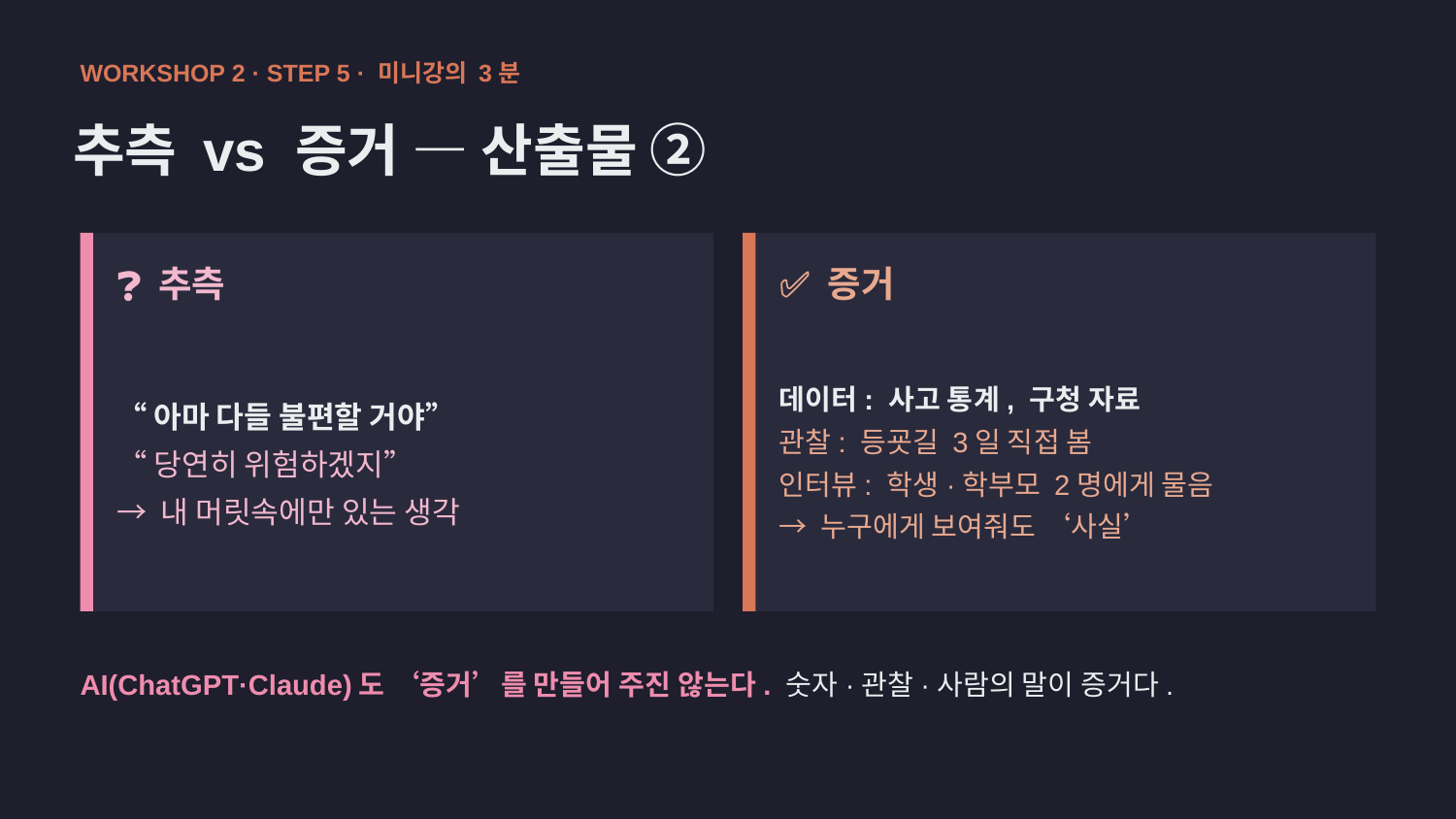

WORKSHOP 2 · STEP 5 · 미니강의 3분
추측 vs 증거 — 산출물 ②

❓ 추측
✅ 증거
“아마 다들 불편할 거야”
“당연히 위험하겠지”
→ 내 머릿속에만 있는 생각
데이터: 사고 통계, 구청 자료
관찰: 등굣길 3일 직접 봄
인터뷰: 학생·학부모 2명에게 물음
→ 누구에게 보여줘도 ‘사실’
AI(ChatGPT·Claude)도 ‘증거’를 만들어 주진 않는다. 숫자·관찰·사람의 말이 증거다.